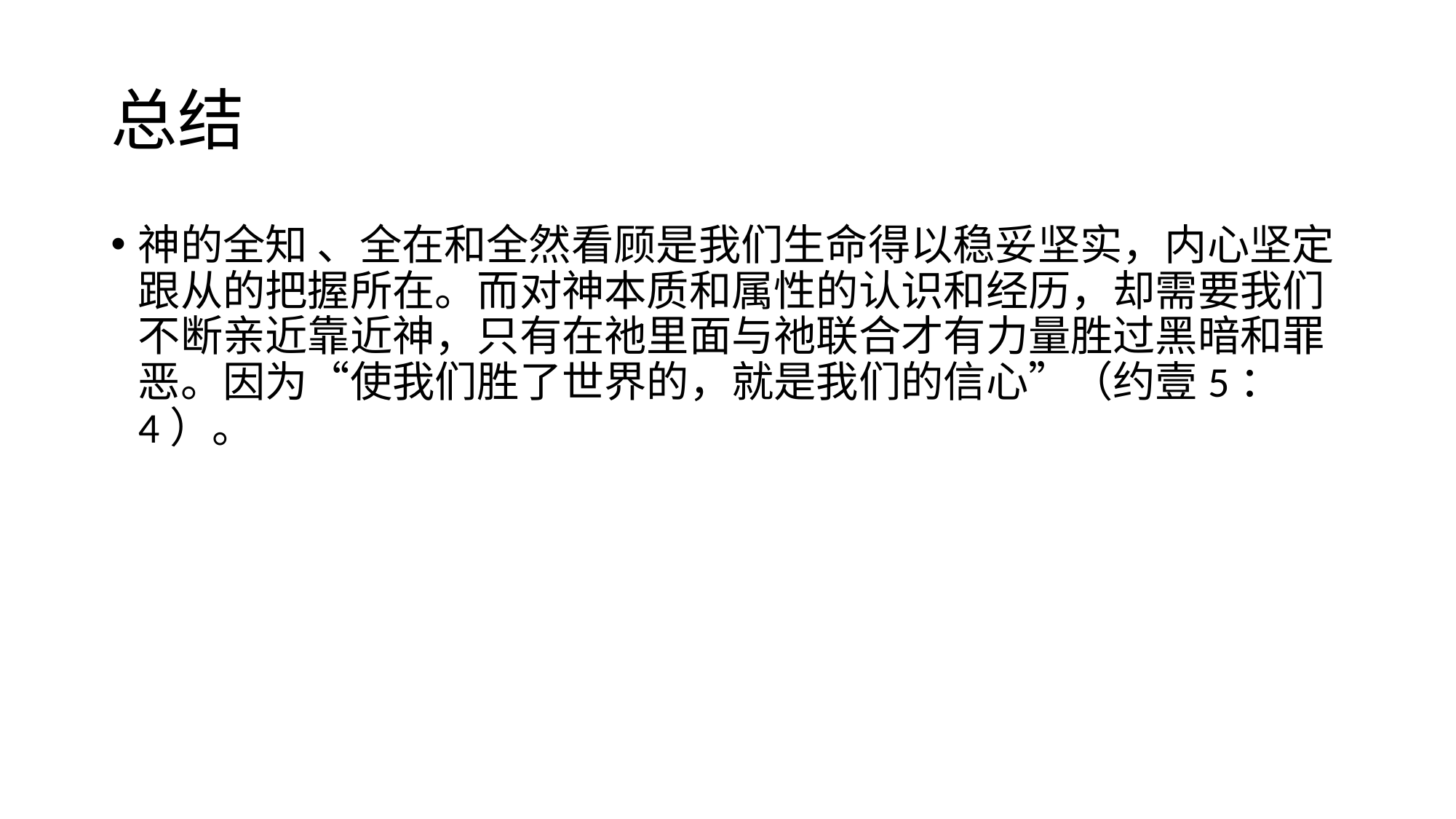

# 总结
神的全知 、全在和全然看顾是我们生命得以稳妥坚实，内心坚定跟从的把握所在。而对神本质和属性的认识和经历，却需要我们不断亲近靠近神，只有在祂里面与祂联合才有力量胜过黑暗和罪恶。因为“使我们胜了世界的，就是我们的信心”（约壹5：4）。